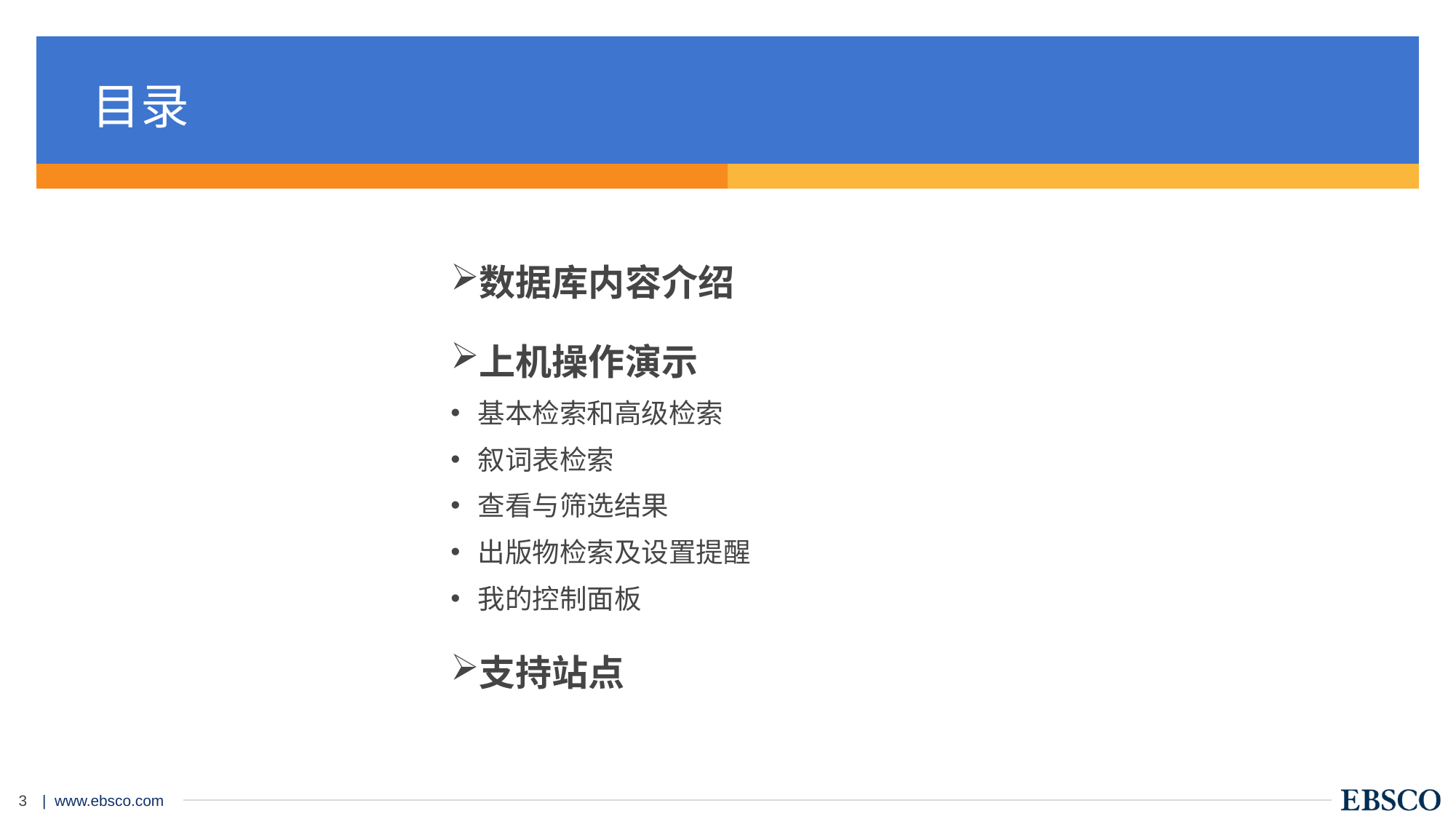

目录
数据库内容介绍
上机操作演示
基本检索和高级检索
叙词表检索
查看与筛选结果
出版物检索及设置提醒
我的控制面板
支持站点